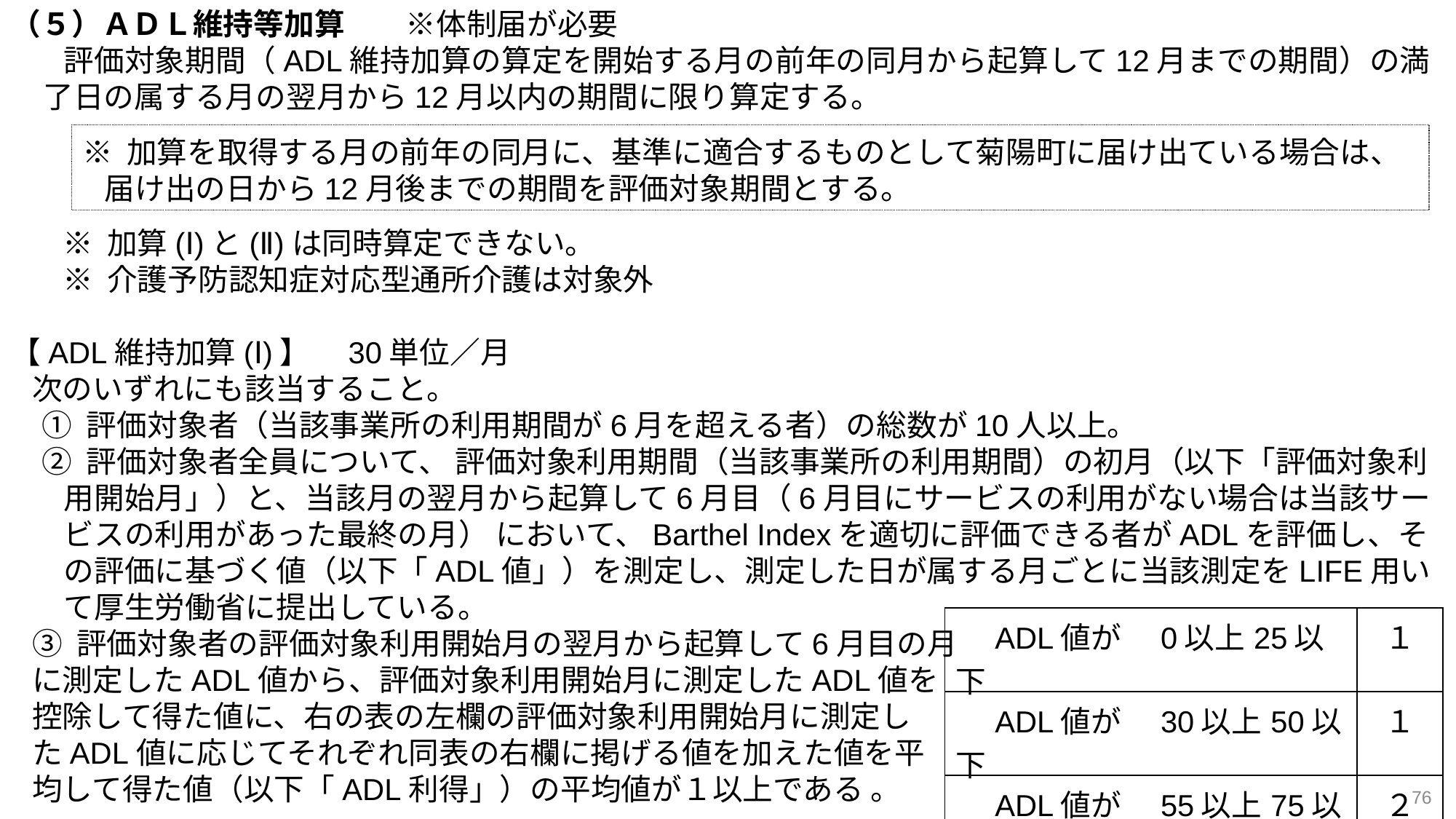

（５）ＡＤＬ維持等加算　　※体制届が必要
評価対象期間（ADL維持加算の算定を開始する月の前年の同月から起算して12月までの期間）の満了日の属する月の翌月から12月以内の期間に限り算定する。

※ 加算(Ⅰ)と(Ⅱ)は同時算定できない。
※ 介護予防認知症対応型通所介護は対象外

【ADL維持加算(Ⅰ)】　30単位／月
次のいずれにも該当すること。
① 評価対象者（当該事業所の利用期間が6月を超える者）の総数が10人以上。
② 評価対象者全員について、 評価対象利用期間（当該事業所の利用期間）の初月（以下「評価対象利用開始月」）と、当該月の翌月から起算して6月目（6月目にサービスの利用がない場合は当該サービスの利用があった最終の月） において、Barthel Indexを適切に評価できる者がADLを評価し、その評価に基づく値（以下「ADL値」）を測定し、測定した日が属する月ごとに当該測定をLIFE用いて厚生労働省に提出している。
③ 評価対象者の評価対象利用開始月の翌月から起算して6月目の月
に測定したADL値から、評価対象利用開始月に測定したADL値を
控除して得た値に、右の表の左欄の評価対象利用開始月に測定し
たADL値に応じてそれぞれ同表の右欄に掲げる値を加えた値を平
均して得た値（以下「ADL利得」）の平均値が１以上である 。
※ 加算を取得する月の前年の同月に、基準に適合するものとして菊陽町に届け出ている場合は、届け出の日から12月後までの期間を評価対象期間とする。
| ADL値が　0以上25以下 | １ |
| --- | --- |
| ADL値が　30以上50以下 | １ |
| ADL値が　55以上75以下 | ２ |
| ADL値が　80以上100以下 | ３ |
76